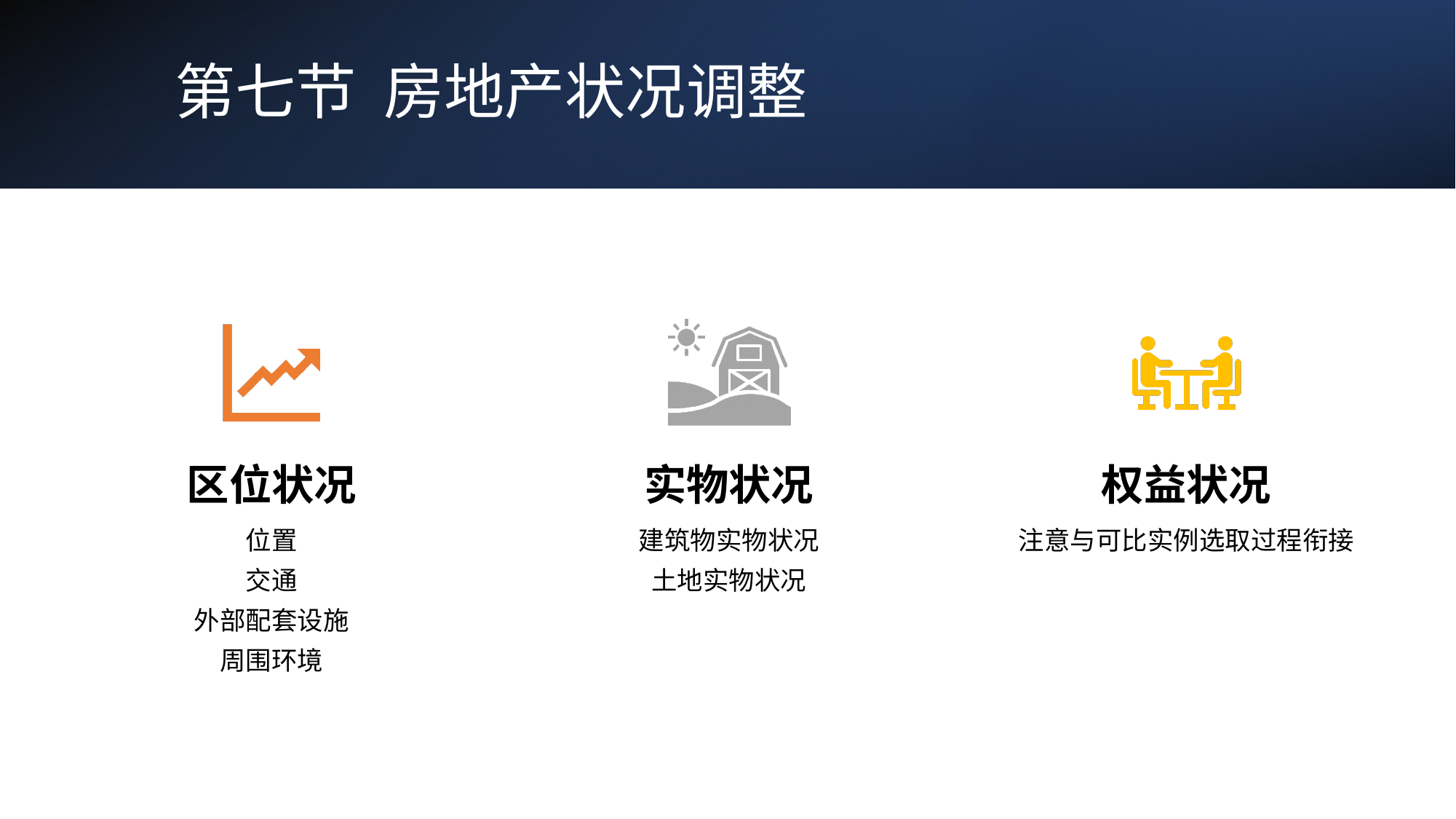

# 第七节  房地产状况调整
区位状况
位置
交通
外部配套设施
周围环境
实物状况
建筑物实物状况
土地实物状况
权益状况
注意与可比实例选取过程衔接